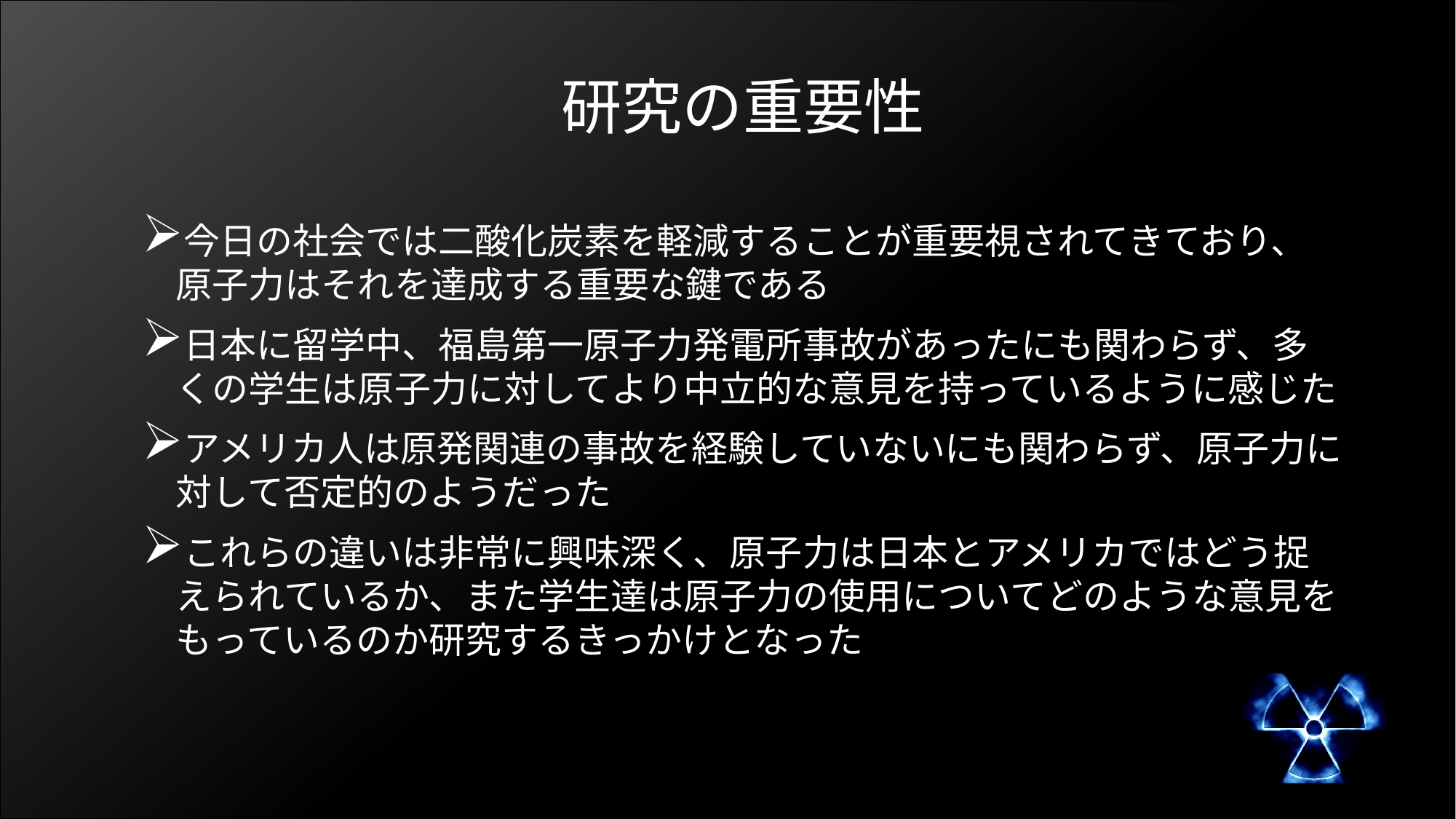

# 研究の重要性
今日の社会では二酸化炭素を軽減することが重要視されてきており、原子力はそれを達成する重要な鍵である
日本に留学中、福島第一原子力発電所事故があったにも関わらず、多くの学生は原子力に対してより中立的な意見を持っているように感じた
アメリカ人は原発関連の事故を経験していないにも関わらず、原子力に対して否定的のようだった
これらの違いは非常に興味深く、原子力は日本とアメリカではどう捉えられているか、また学生達は原子力の使用についてどのような意見をもっているのか研究するきっかけとなった